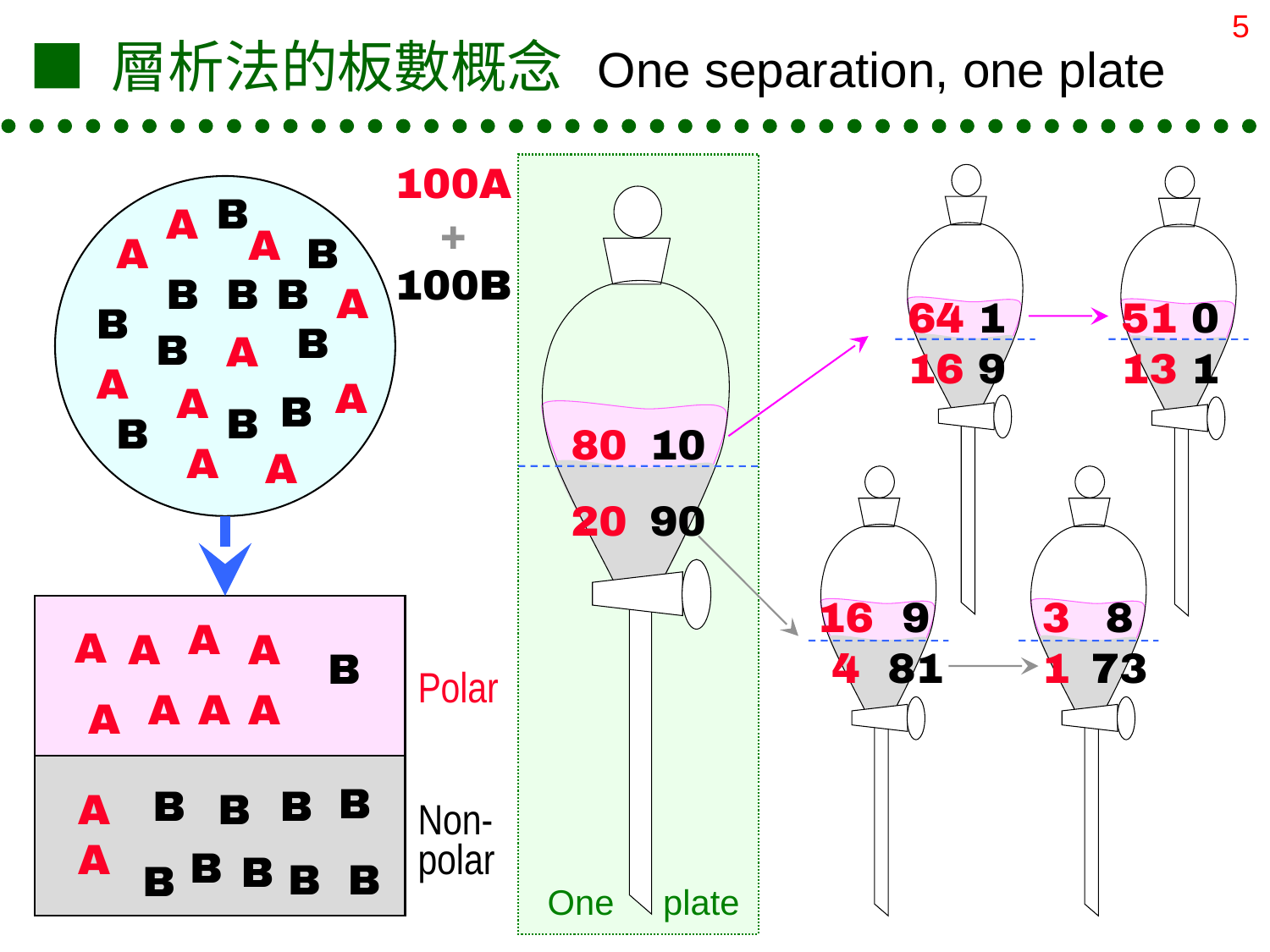

5
■ 層析法的板數概念  One separation, one plate

100A
+
100B

 One     plate

B
B
B
B
B
B
B
B
B
B
B

A
A
A
A
A
A
A
A
A
A
64
16
1
9
51
13
0
1

10
90
80
20

16
 4
 9
81
3
1
 8
73

A
A
A
A
A
A
A
A
B

Polar

B
B
B
B
B
B
B
B
B
A
A
Non-
polar